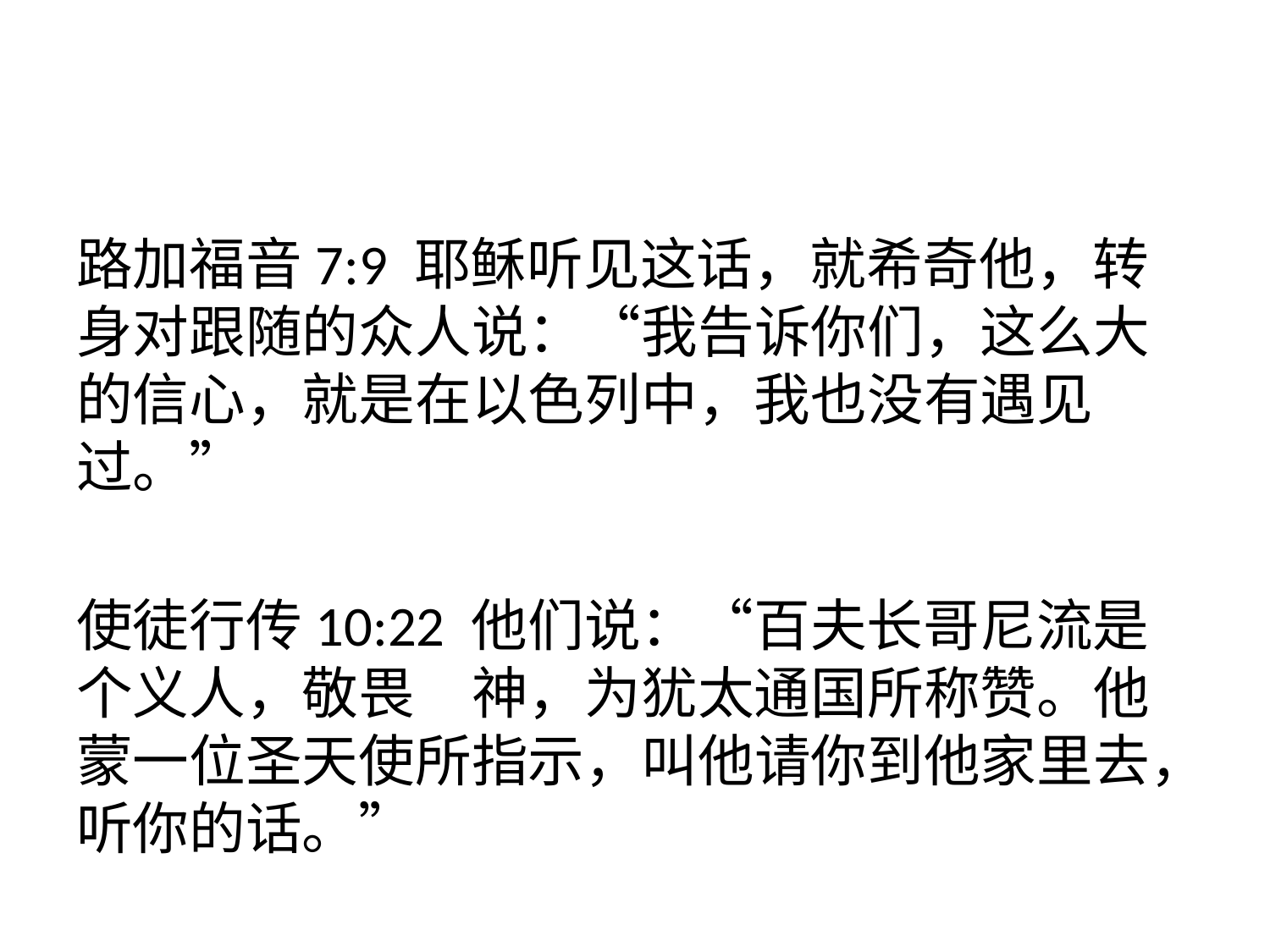

#
路加福音7:9 耶稣听见这话，就希奇他，转身对跟随的众人说：“我告诉你们，这么大的信心，就是在以色列中，我也没有遇见过。”

使徒行传10:22 他们说：“百夫长哥尼流是个义人，敬畏　神，为犹太通国所称赞。他蒙一位圣天使所指示，叫他请你到他家里去，听你的话。”